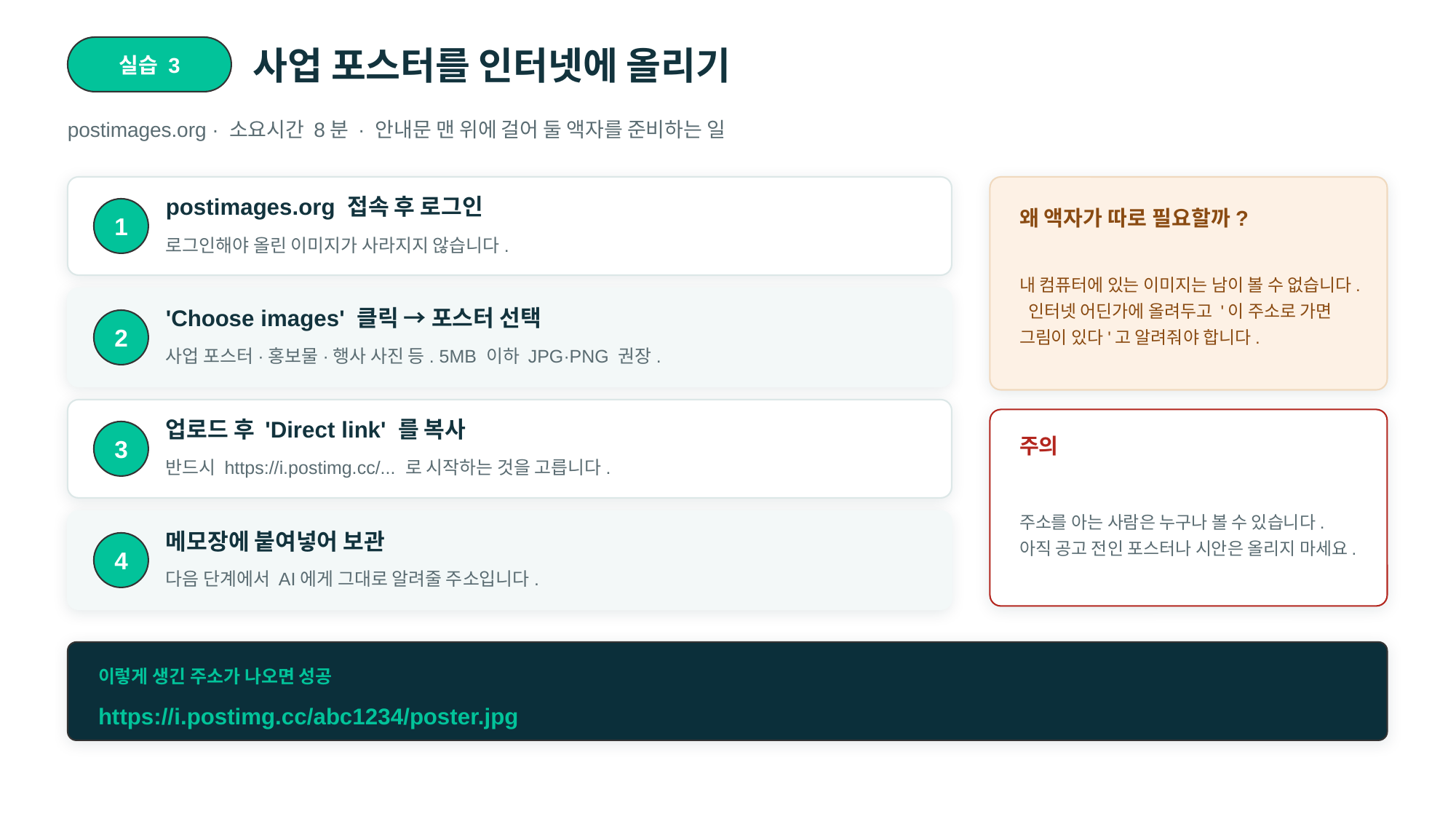

실습 3
사업 포스터를 인터넷에 올리기
postimages.org · 소요시간 8분 · 안내문 맨 위에 걸어 둘 액자를 준비하는 일

postimages.org 접속 후 로그인

1
왜 액자가 따로 필요할까?
로그인해야 올린 이미지가 사라지지 않습니다.
내 컴퓨터에 있는 이미지는 남이 볼 수 없습니다. 인터넷 어딘가에 올려두고 '이 주소로 가면 그림이 있다'고 알려줘야 합니다.

'Choose images' 클릭 → 포스터 선택

2
사업 포스터·홍보물·행사 사진 등. 5MB 이하 JPG·PNG 권장.

업로드 후 'Direct link' 를 복사

3
주의
반드시 https://i.postimg.cc/... 로 시작하는 것을 고릅니다.
주소를 아는 사람은 누구나 볼 수 있습니다. 아직 공고 전인 포스터나 시안은 올리지 마세요.

메모장에 붙여넣어 보관

4
다음 단계에서 AI에게 그대로 알려줄 주소입니다.

이렇게 생긴 주소가 나오면 성공
https://i.postimg.cc/abc1234/poster.jpg